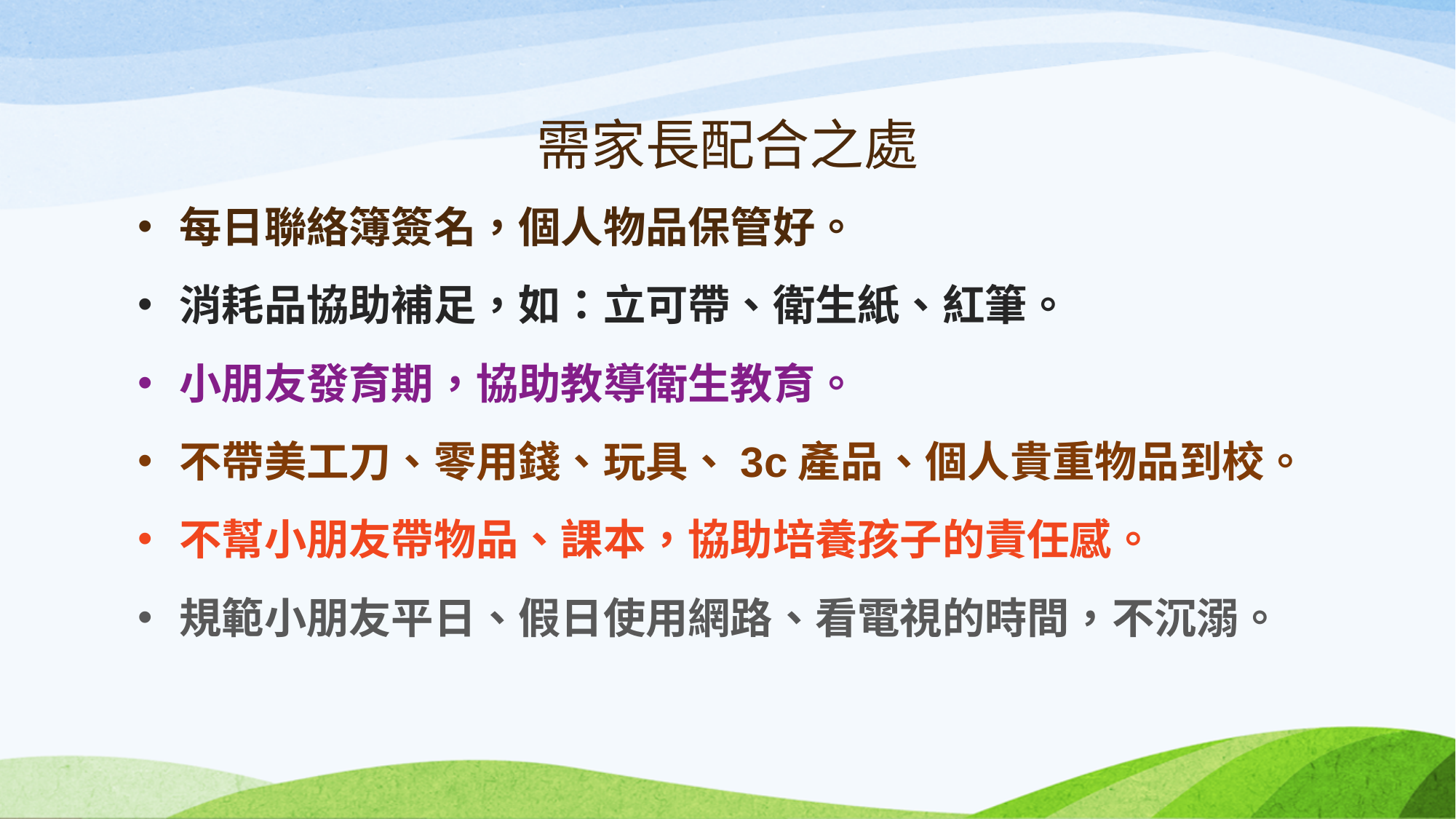

# 需家長配合之處
每日聯絡簿簽名，個人物品保管好。
消耗品協助補足，如：立可帶、衛生紙、紅筆。
小朋友發育期，協助教導衛生教育。
不帶美工刀、零用錢、玩具、3c產品、個人貴重物品到校。
不幫小朋友帶物品、課本，協助培養孩子的責任感。
規範小朋友平日、假日使用網路、看電視的時間，不沉溺。